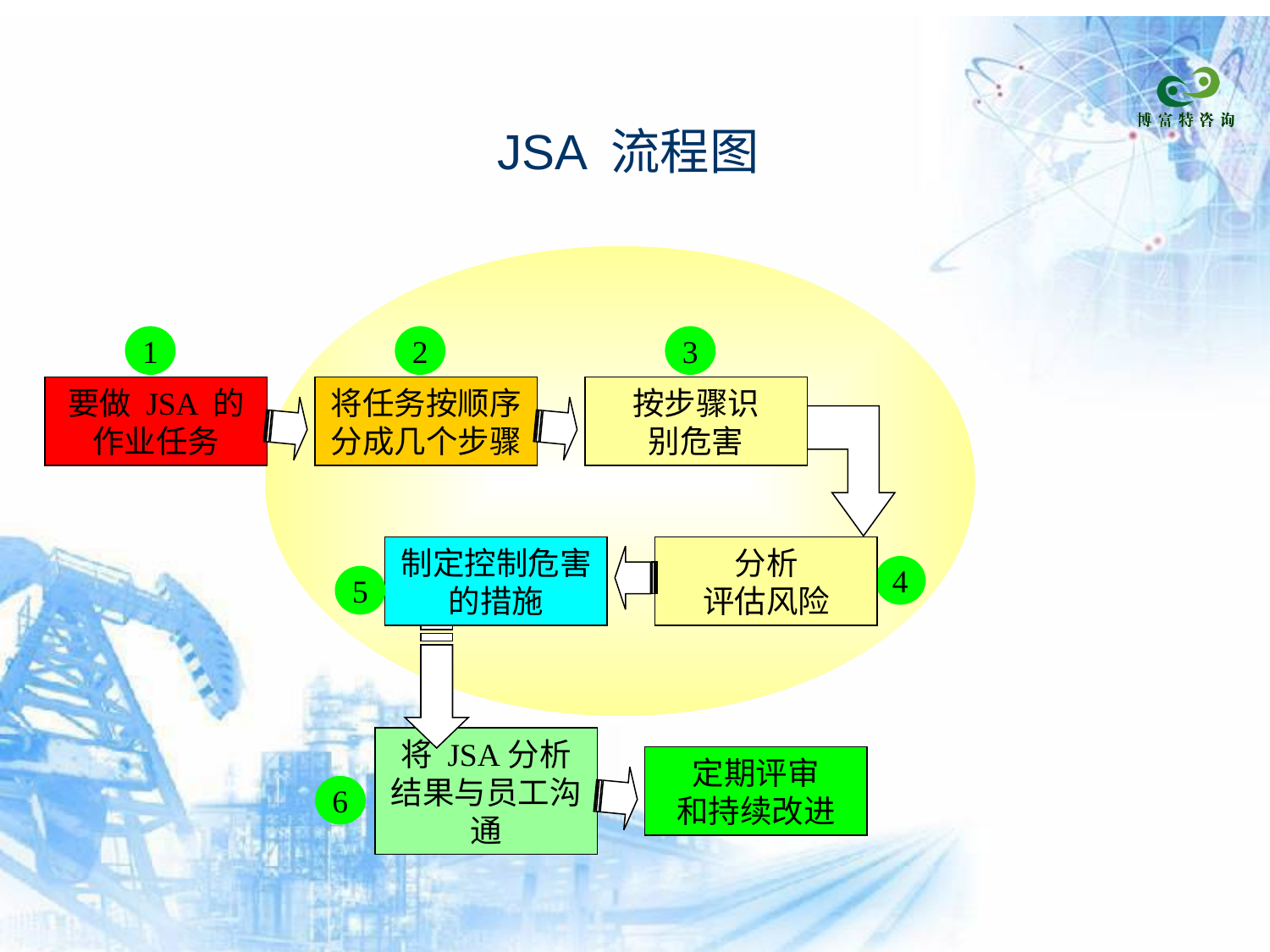

JSA 流程图

1
2
3
要做 JSA 的作业任务
将任务按顺序分成几个步骤
按步骤识
别危害

制定控制危害的措施
分析
评估风险

4
5

将 JSA分析结果与员工沟通
定期评审
和持续改进

6